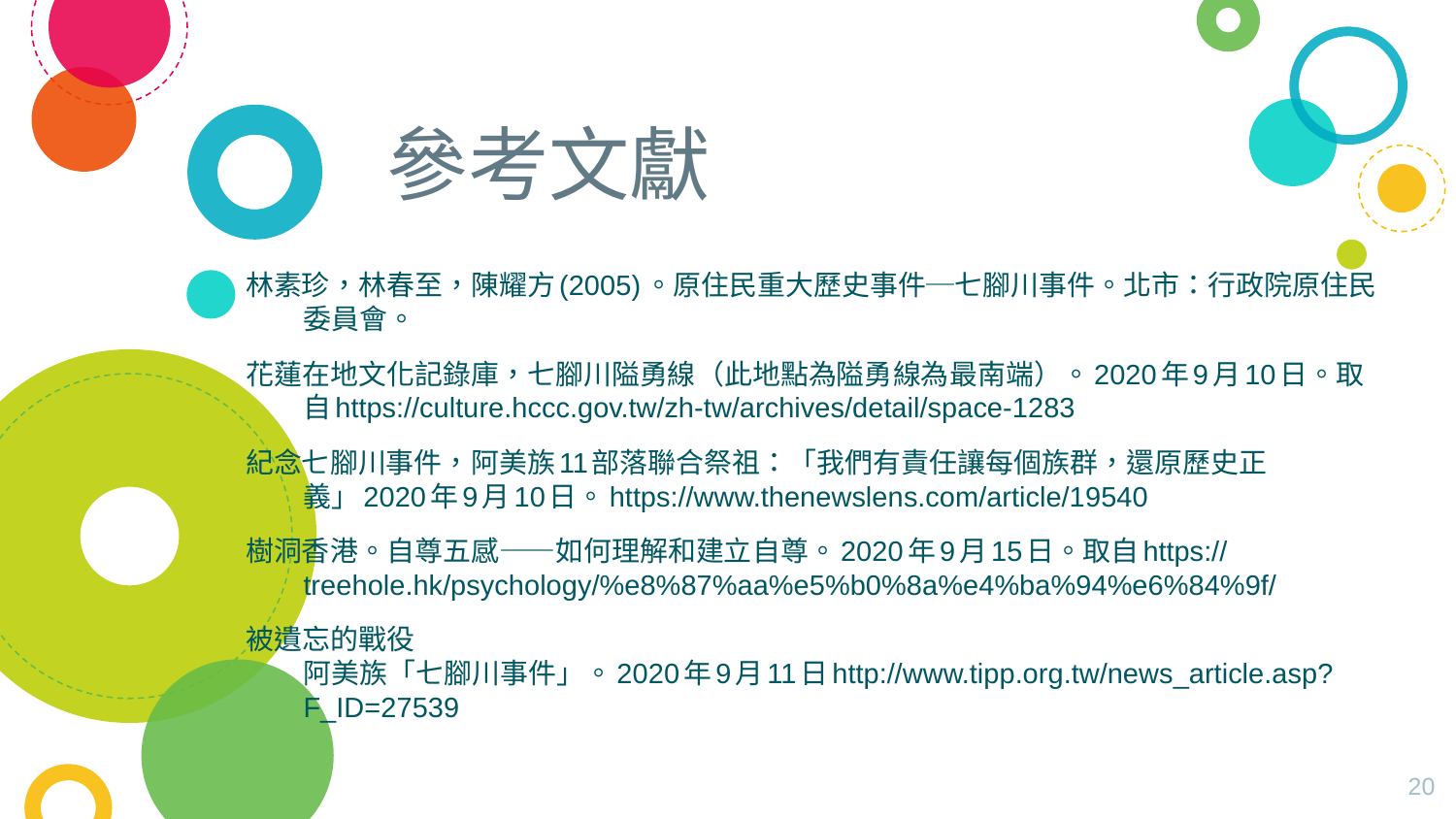

# 參考文獻
林素珍，林春至，陳耀方(2005)。原住民重大歷史事件─七腳川事件。北市：行政院原住民委員會。
花蓮在地文化記錄庫，七腳川隘勇線（此地點為隘勇線為最南端）。2020年9月10日。取自https://culture.hccc.gov.tw/zh-tw/archives/detail/space-1283
紀念七腳川事件，阿美族11部落聯合祭祖：「我們有責任讓每個族群，還原歷史正義」2020年9月10日。https://www.thenewslens.com/article/19540
樹洞香港。自尊五感——如何理解和建立自尊。2020年9月15日。取自https://treehole.hk/psychology/%e8%87%aa%e5%b0%8a%e4%ba%94%e6%84%9f/
被遺忘的戰役 阿美族「七腳川事件」。2020年9月11日http://www.tipp.org.tw/news_article.asp?F_ID=27539

20